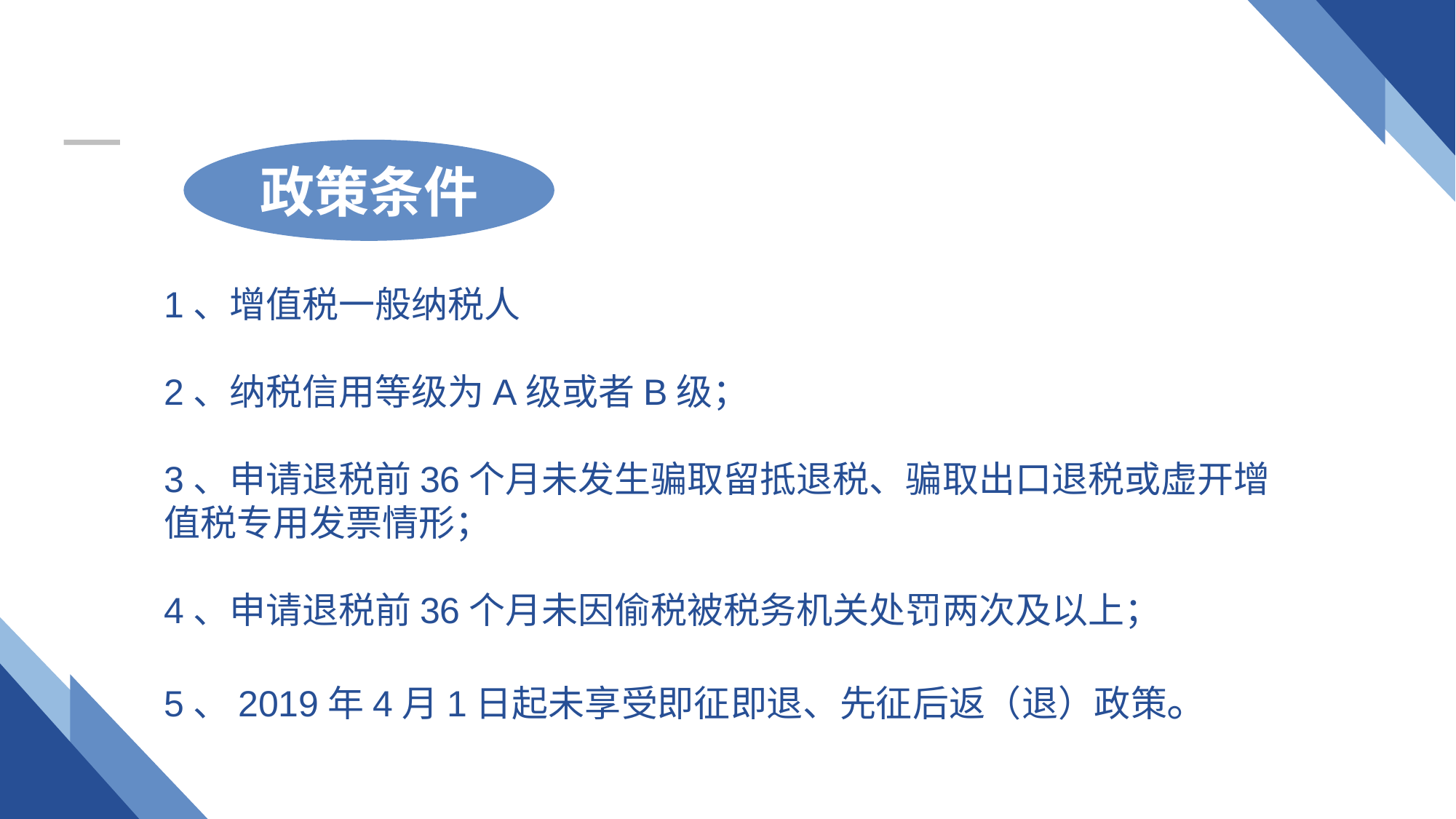

政策条件
1、增值税一般纳税人

2、纳税信用等级为A级或者B级；

3、申请退税前36个月未发生骗取留抵退税、骗取出口退税或虚开增值税专用发票情形；

4、申请退税前36个月未因偷税被税务机关处罚两次及以上；

5、2019年4月1日起未享受即征即退、先征后返（退）政策。